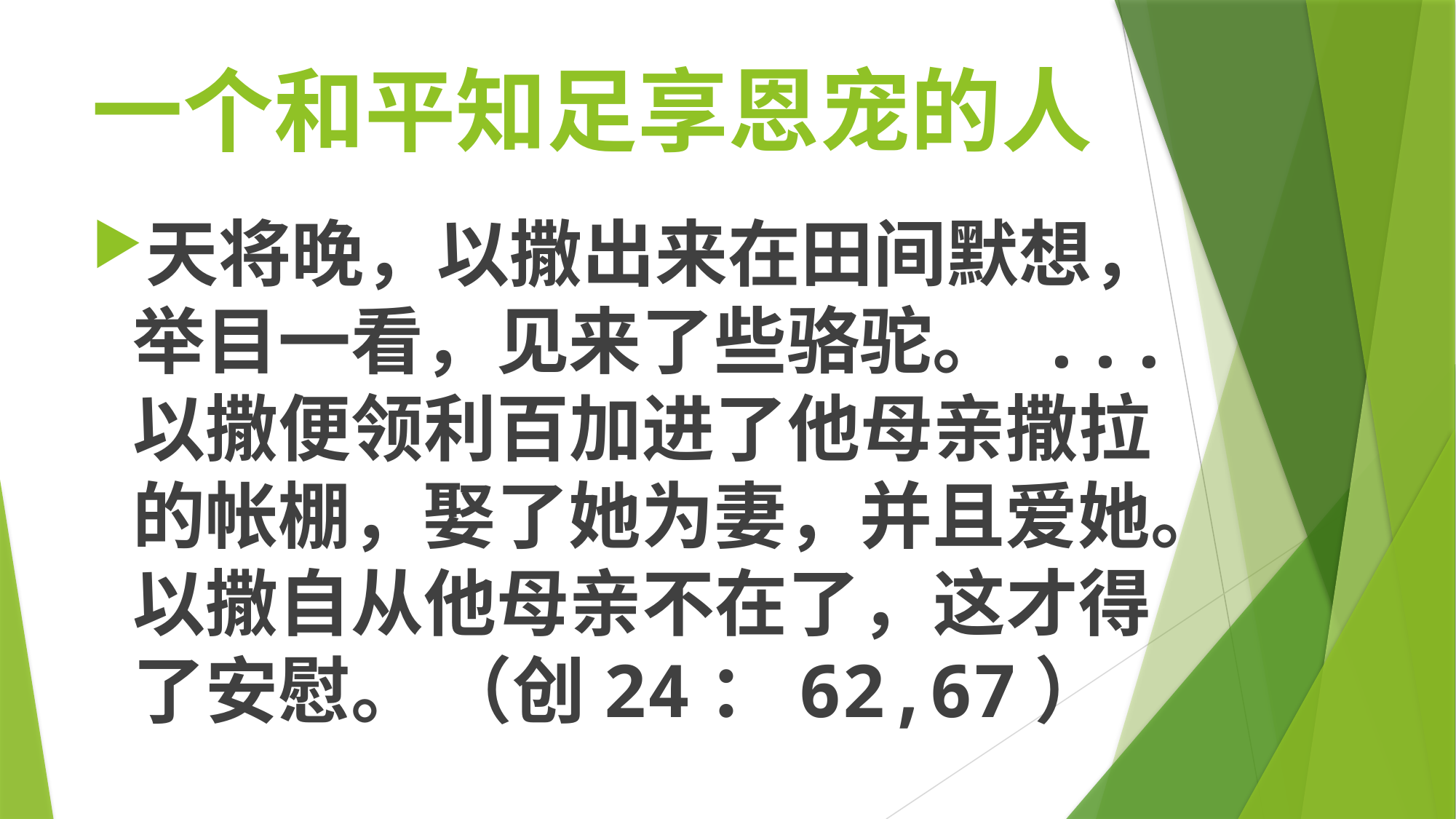

# 一个和平知足享恩宠的人
天将晚，以撒出来在田间默想，举目一看，见来了些骆驼。 ...以撒便领利百加进了他母亲撒拉的帐棚，娶了她为妻，并且爱她。以撒自从他母亲不在了，这才得了安慰。 （创24：62,67）